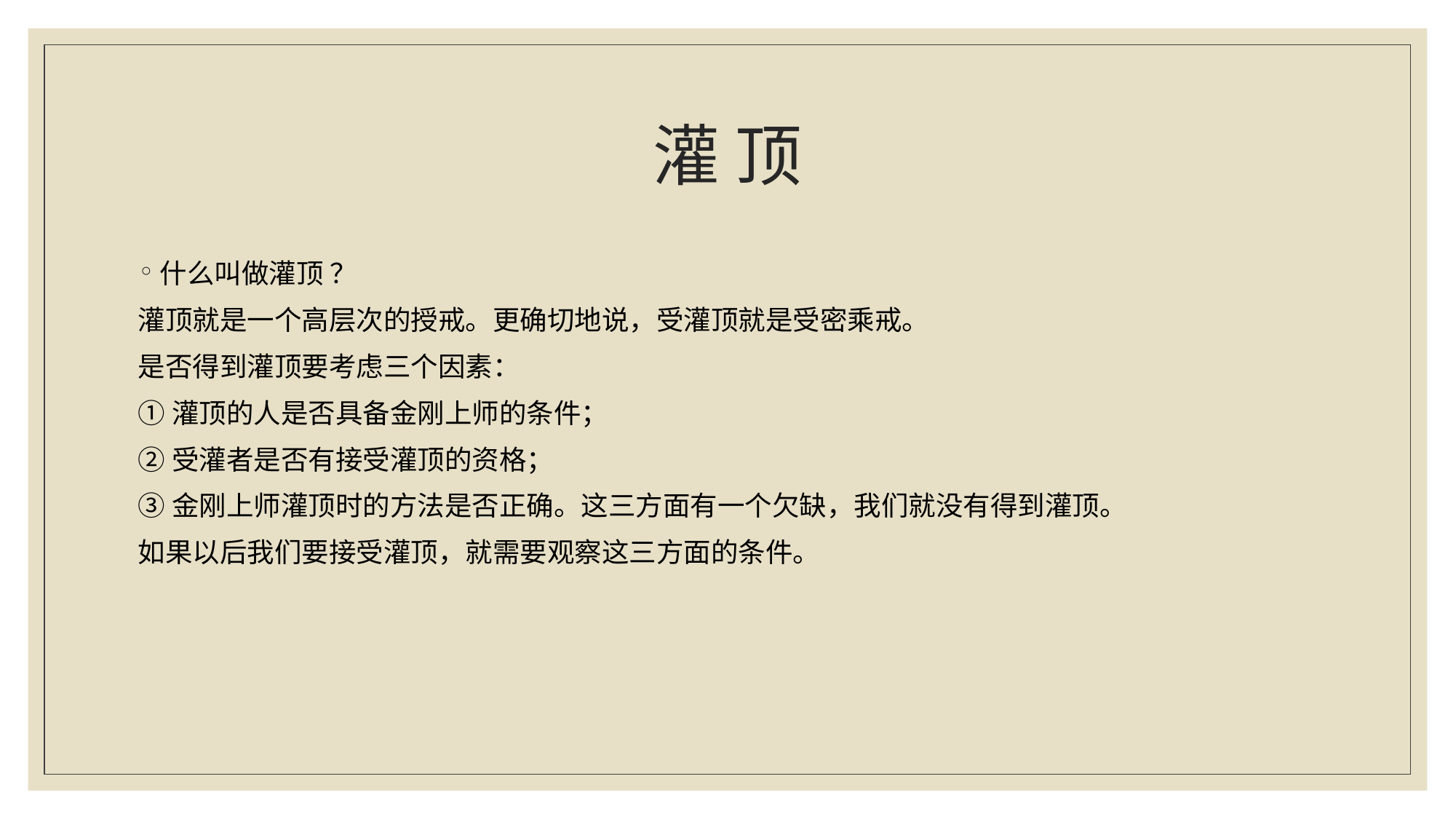

# 灌 顶
什么叫做灌顶 ？
灌顶就是一个高层次的授戒。更确切地说，受灌顶就是受密乘戒。
是否得到灌顶要考虑三个因素：
①灌顶的人是否具备金刚上师的条件；
②受灌者是否有接受灌顶的资格；
③金刚上师灌顶时的方法是否正确。这三方面有一个欠缺，我们就没有得到灌顶。
如果以后我们要接受灌顶，就需要观察这三方面的条件。